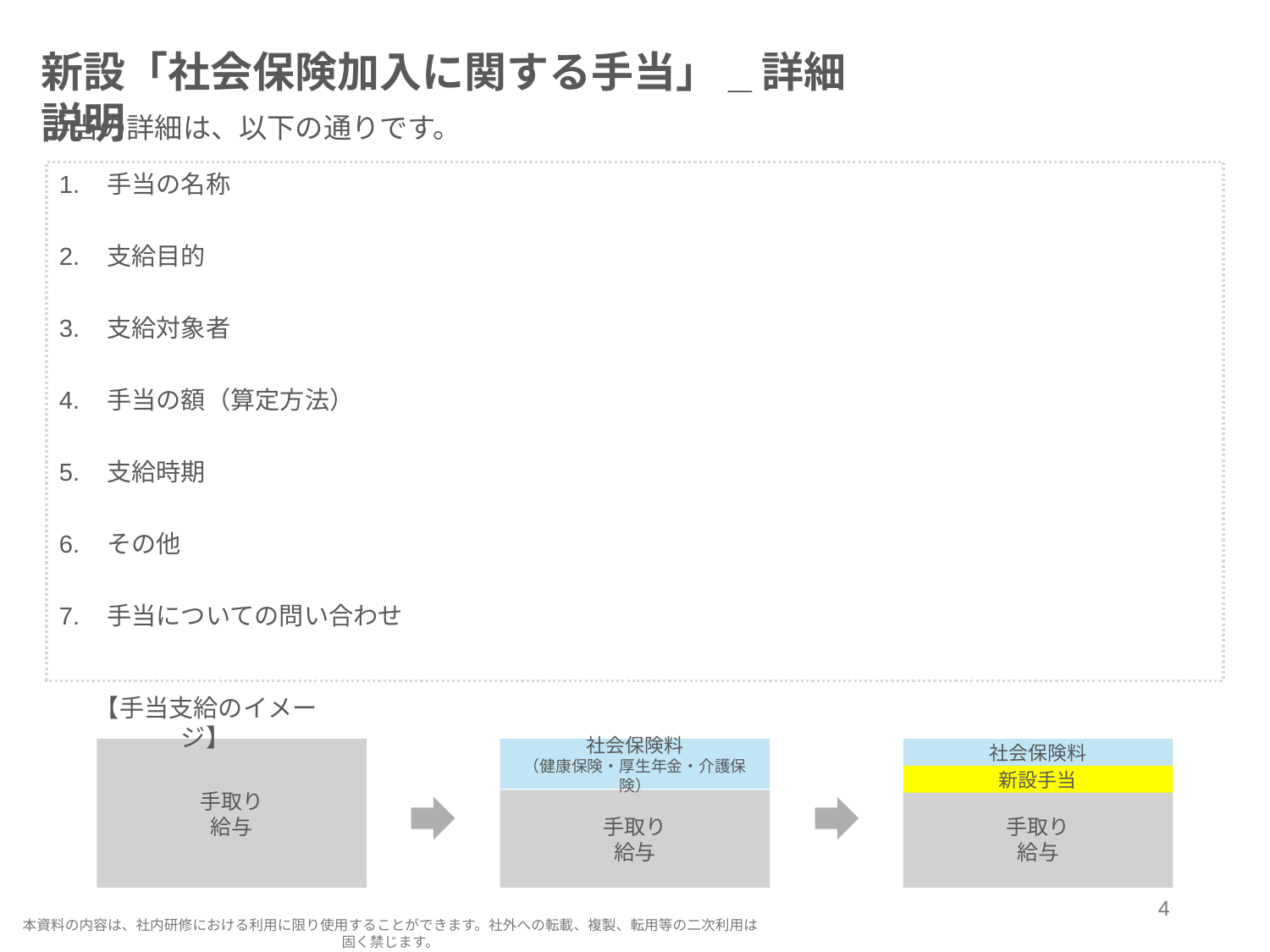

新設「社会保険加入に関する手当」_詳細説明
手当の詳細は、以下の通りです。
手当の名称
支給目的
支給対象者
手当の額（算定方法）
支給時期
その他
手当についての問い合わせ

【手当支給のイメージ】
社会保険料
（健康保険・厚生年金・介護保険）
手取り
給与
社会保険料
新設手当
手取り
給与
手取り
給与

4
本資料の内容は、社内研修における利用に限り使用することができます。社外への転載、複製、転用等の二次利用は固く禁じます。